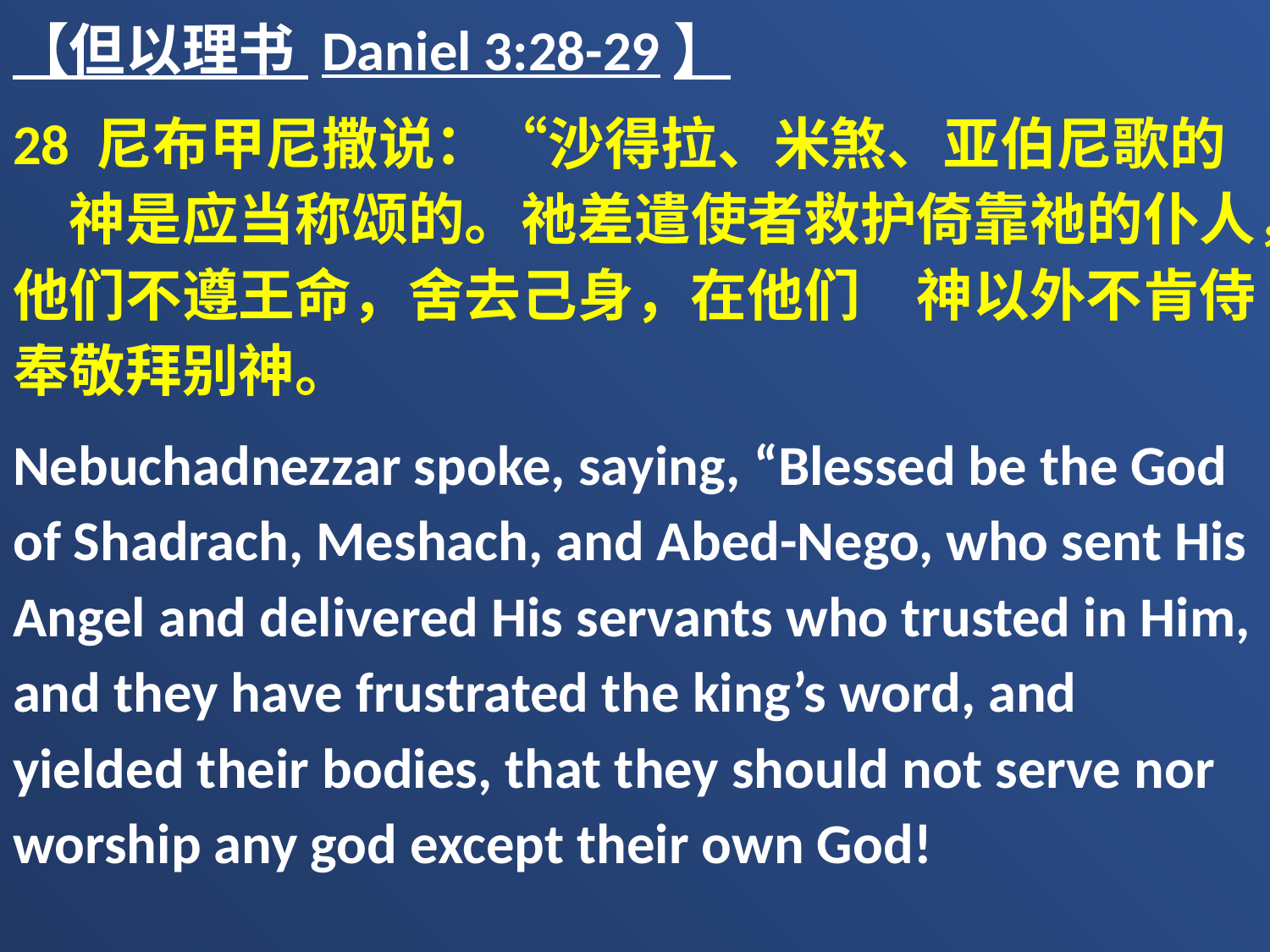

【但以理书 Daniel 3:28-29】
28 尼布甲尼撒说：“沙得拉、米煞、亚伯尼歌的　神是应当称颂的。祂差遣使者救护倚靠祂的仆人，他们不遵王命，舍去己身，在他们　神以外不肯侍奉敬拜别神。
Nebuchadnezzar spoke, saying, “Blessed be the God of Shadrach, Meshach, and Abed-Nego, who sent His Angel and delivered His servants who trusted in Him, and they have frustrated the king’s word, and yielded their bodies, that they should not serve nor worship any god except their own God!